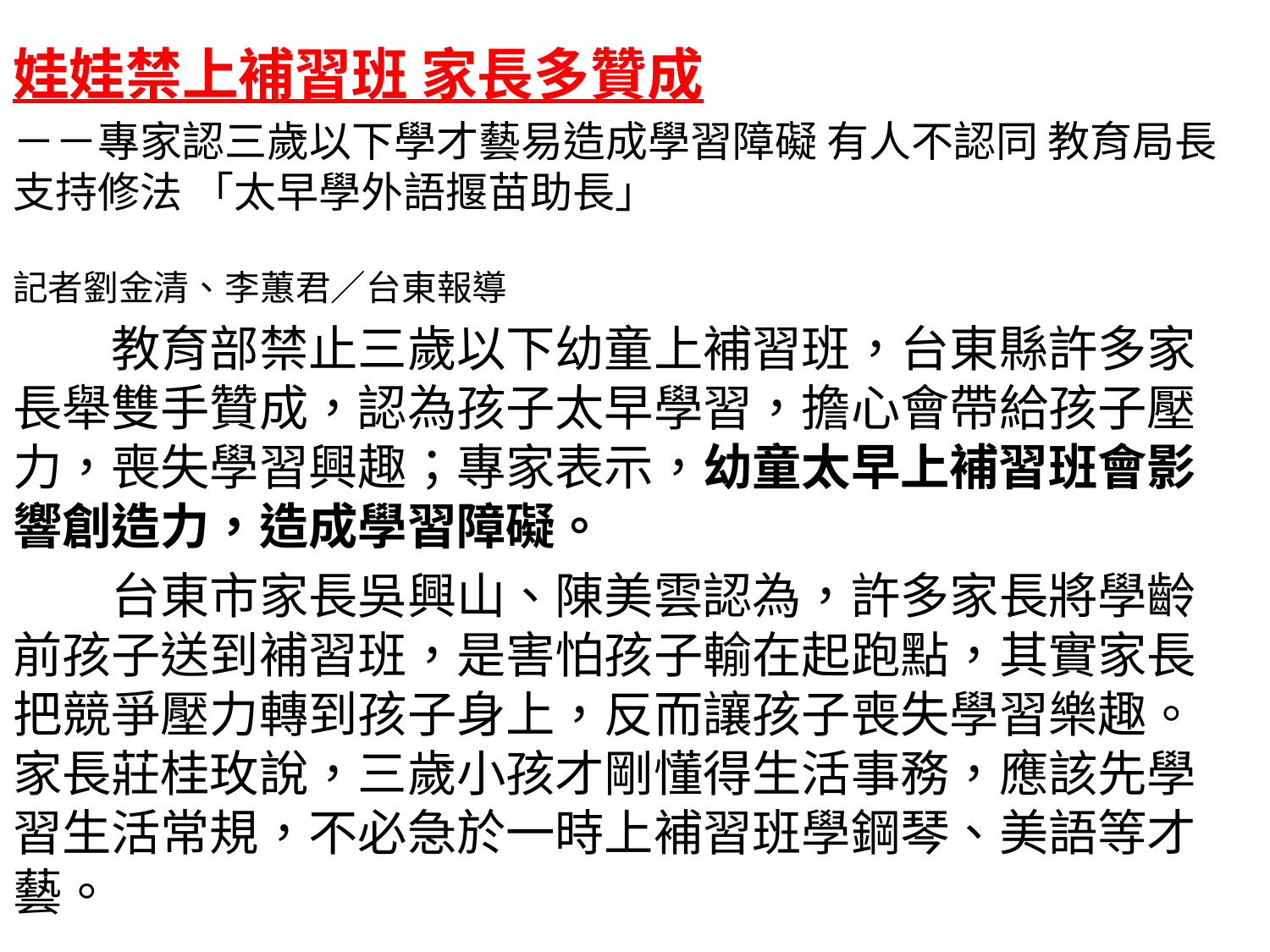

娃娃禁上補習班 家長多贊成
－－專家認三歲以下學才藝易造成學習障礙 有人不認同 教育局長支持修法 「太早學外語揠苗助長」
記者劉金清、李蕙君／台東報導
　　教育部禁止三歲以下幼童上補習班，台東縣許多家長舉雙手贊成，認為孩子太早學習，擔心會帶給孩子壓力，喪失學習興趣；專家表示，幼童太早上補習班會影響創造力，造成學習障礙。
　　台東市家長吳興山、陳美雲認為，許多家長將學齡前孩子送到補習班，是害怕孩子輸在起跑點，其實家長把競爭壓力轉到孩子身上，反而讓孩子喪失學習樂趣。家長莊桂玫說，三歲小孩才剛懂得生活事務，應該先學習生活常規，不必急於一時上補習班學鋼琴、美語等才藝。